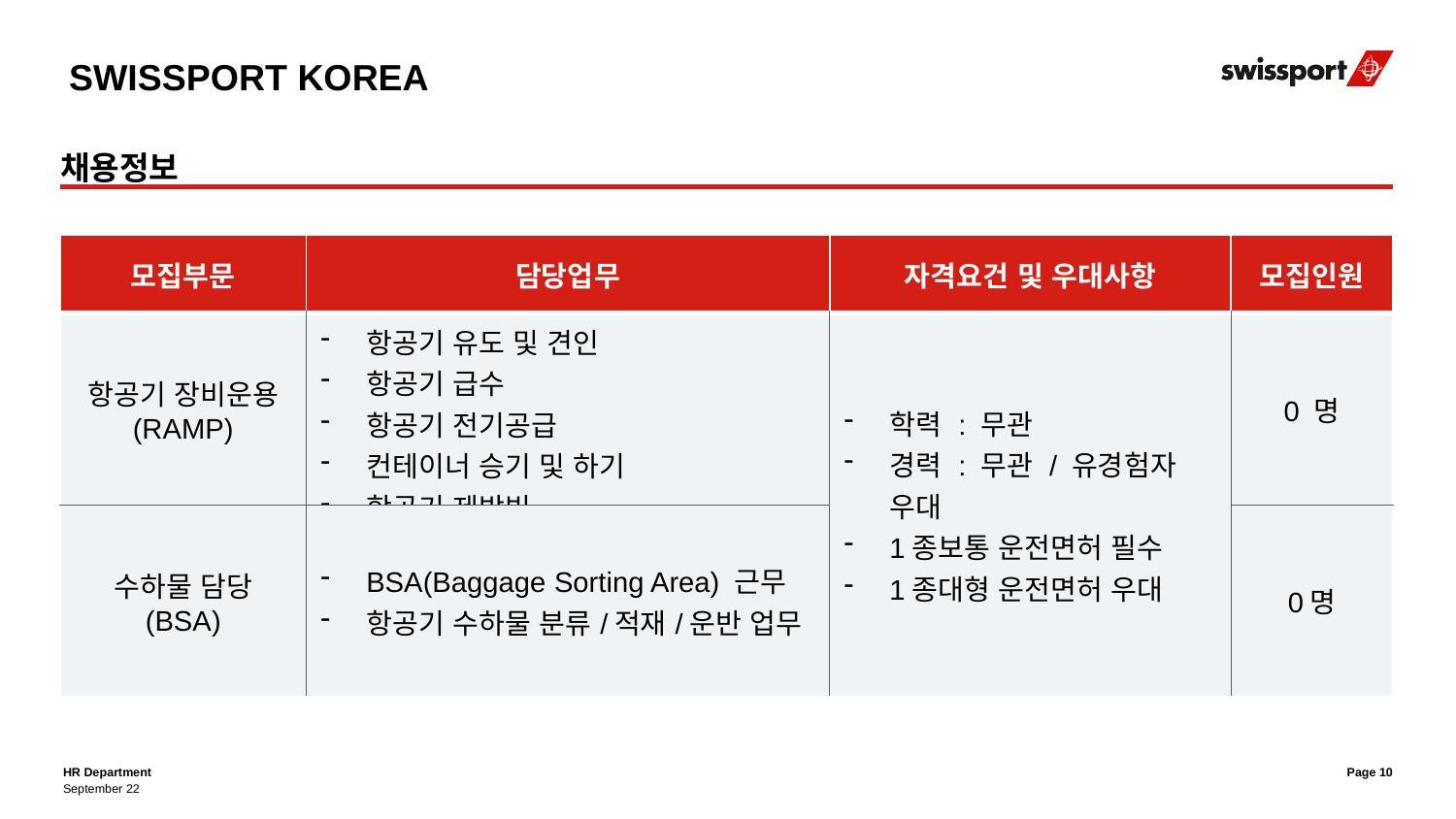

SWISSPORT KOREA
채용정보

| 모집부문 | 담당업무 | 자격요건 및 우대사항 | 모집인원 |
| --- | --- | --- | --- |
| 항공기 장비운용 (RAMP) | 항공기 유도 및 견인 항공기 급수 항공기 전기공급 컨테이너 승기 및 하기 항공기 제방빙 | 학력 : 무관 경력 : 무관 / 유경험자 우대 1종보통 운전면허 필수 1종대형 운전면허 우대 | 0 명 |
| 수하물 담당 (BSA) | BSA(Baggage Sorting Area) 근무 항공기 수하물 분류/적재/운반 업무 |  | 0명 |
HR Department
Page 10
September 22